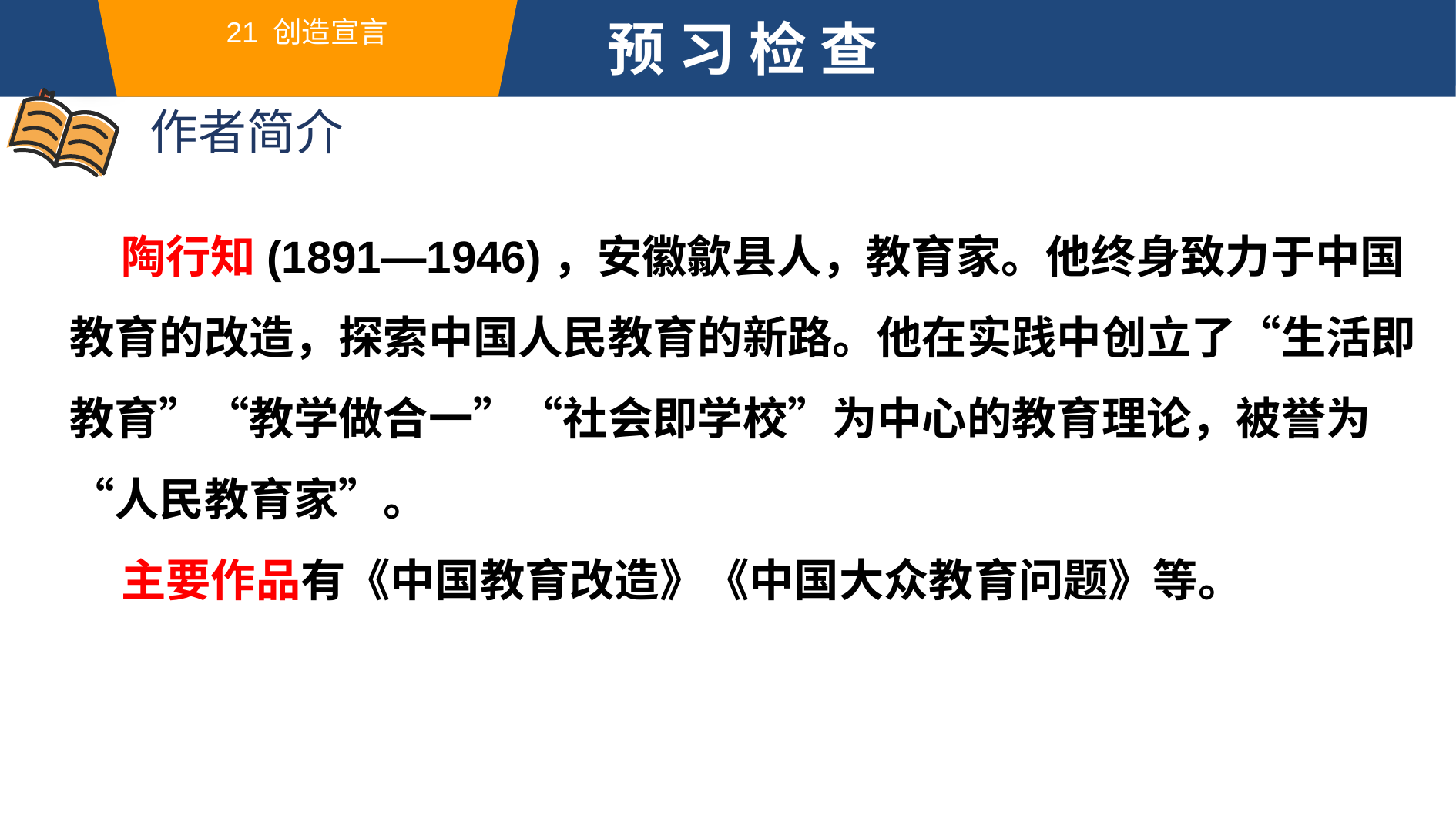

预 习 检 查
21 创造宣言

作者简介
    陶行知(1891—1946)，安徽歙县人，教育家。他终身致力于中国教育的改造，探索中国人民教育的新路。他在实践中创立了“生活即教育”“教学做合一”“社会即学校”为中心的教育理论，被誉为“人民教育家”。
    主要作品有《中国教育改造》《中国大众教育问题》等。